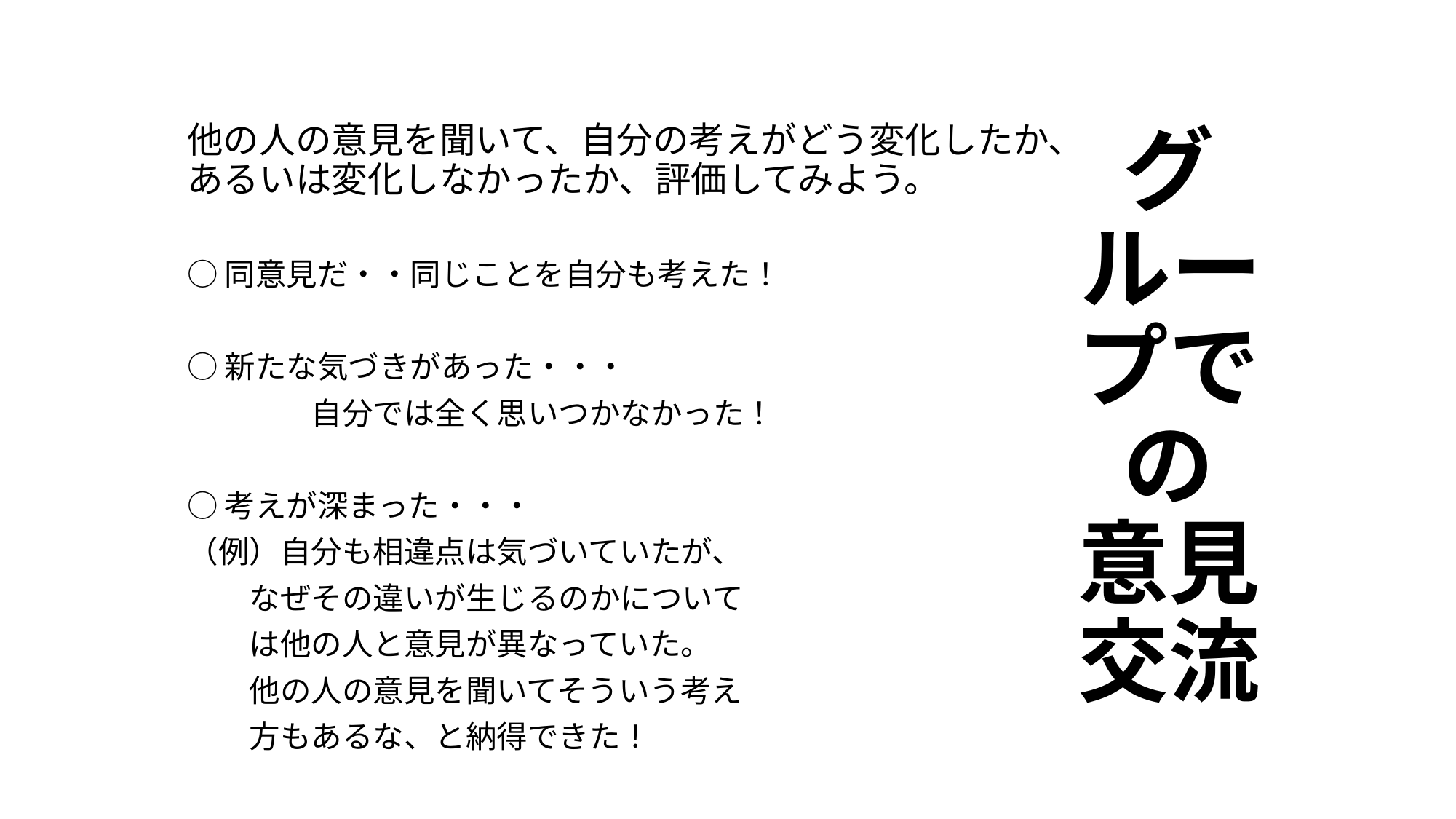

他の人の意見を聞いて、自分の考えがどう変化したか、あるいは変化しなかったか、評価してみよう。

○同意見だ・・同じことを自分も考えた！

○新たな気づきがあった・・・
　　　　自分では全く思いつかなかった！

○考えが深まった・・・
（例）自分も相違点は気づいていたが、
　　なぜその違いが生じるのかについて
　　は他の人と意見が異なっていた。
　　他の人の意見を聞いてそういう考え
　　方もあるな、と納得できた！
# グループでの 意見交流